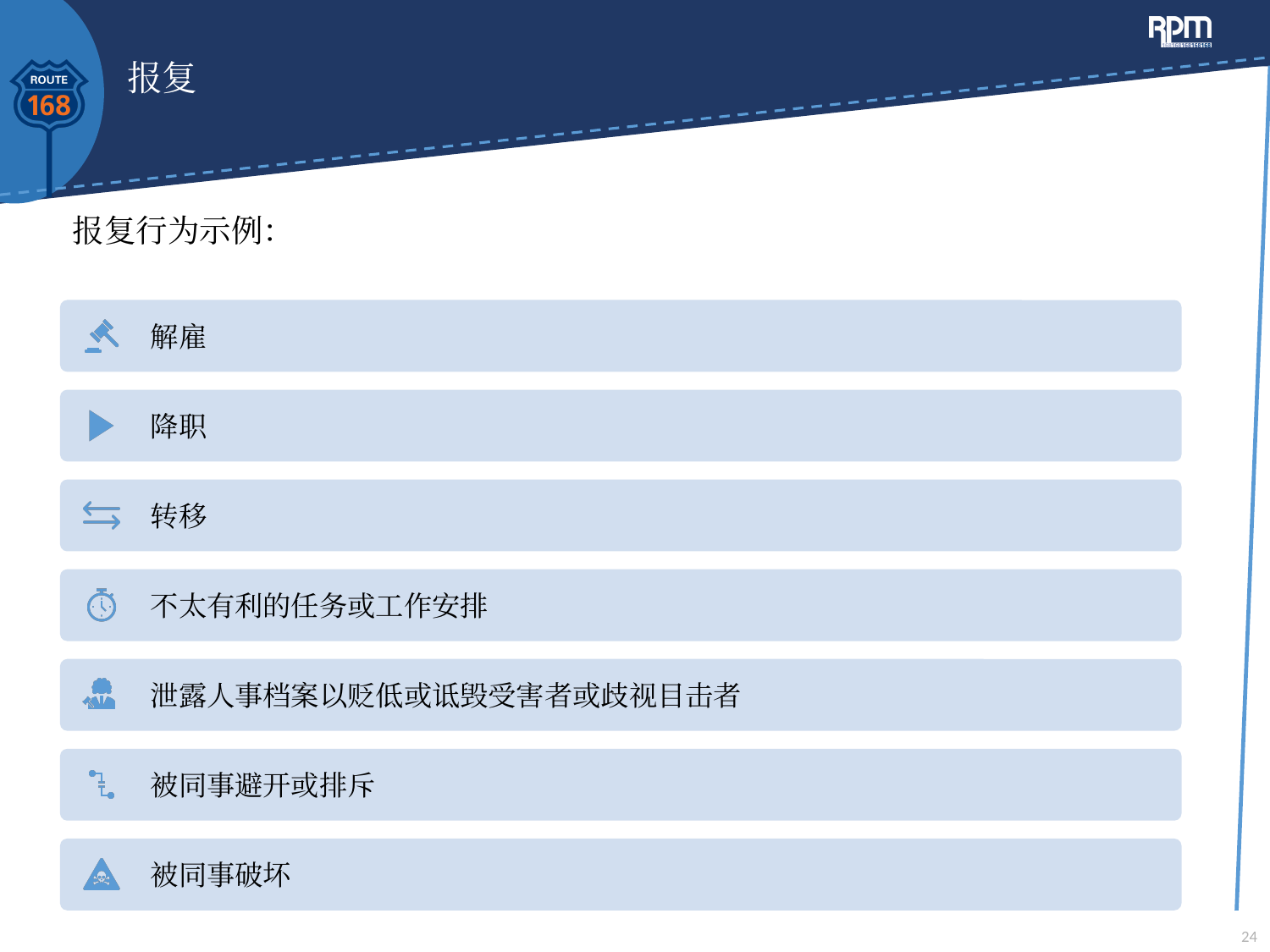

# 报复
报复行为示例：
解雇
降职
转移
不太有利的任务或工作安排
泄露人事档案以贬低或诋毁受害者或歧视目击者
被同事避开或排斥
被同事破坏
24